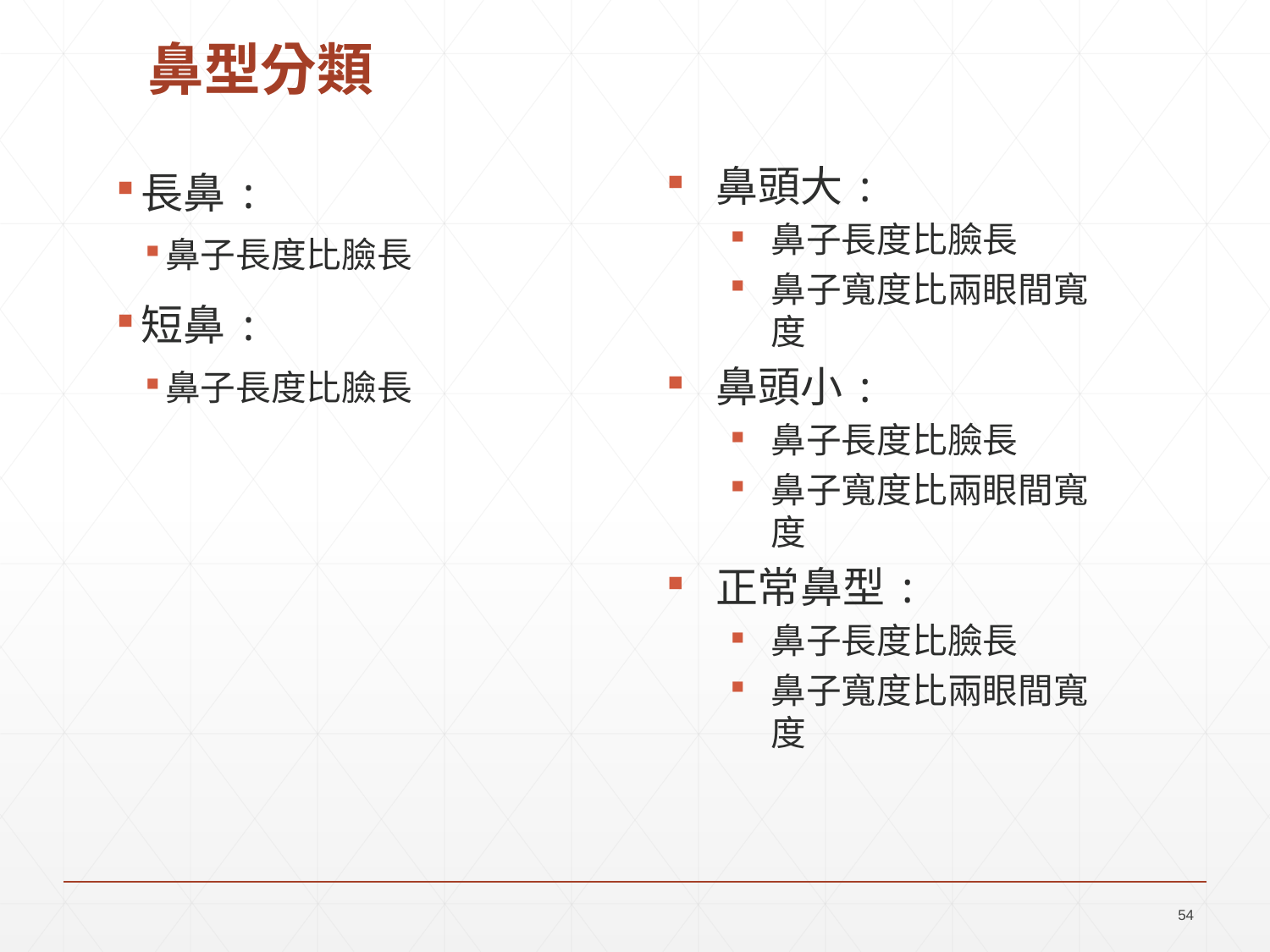

# 鼻型分類
鼻頭大:
鼻子長度比臉長
鼻子寬度比兩眼間寬度
鼻頭小:
鼻子長度比臉長
鼻子寬度比兩眼間寬度
正常鼻型:
鼻子長度比臉長
鼻子寬度比兩眼間寬度
長鼻:
鼻子長度比臉長
短鼻:
鼻子長度比臉長
54